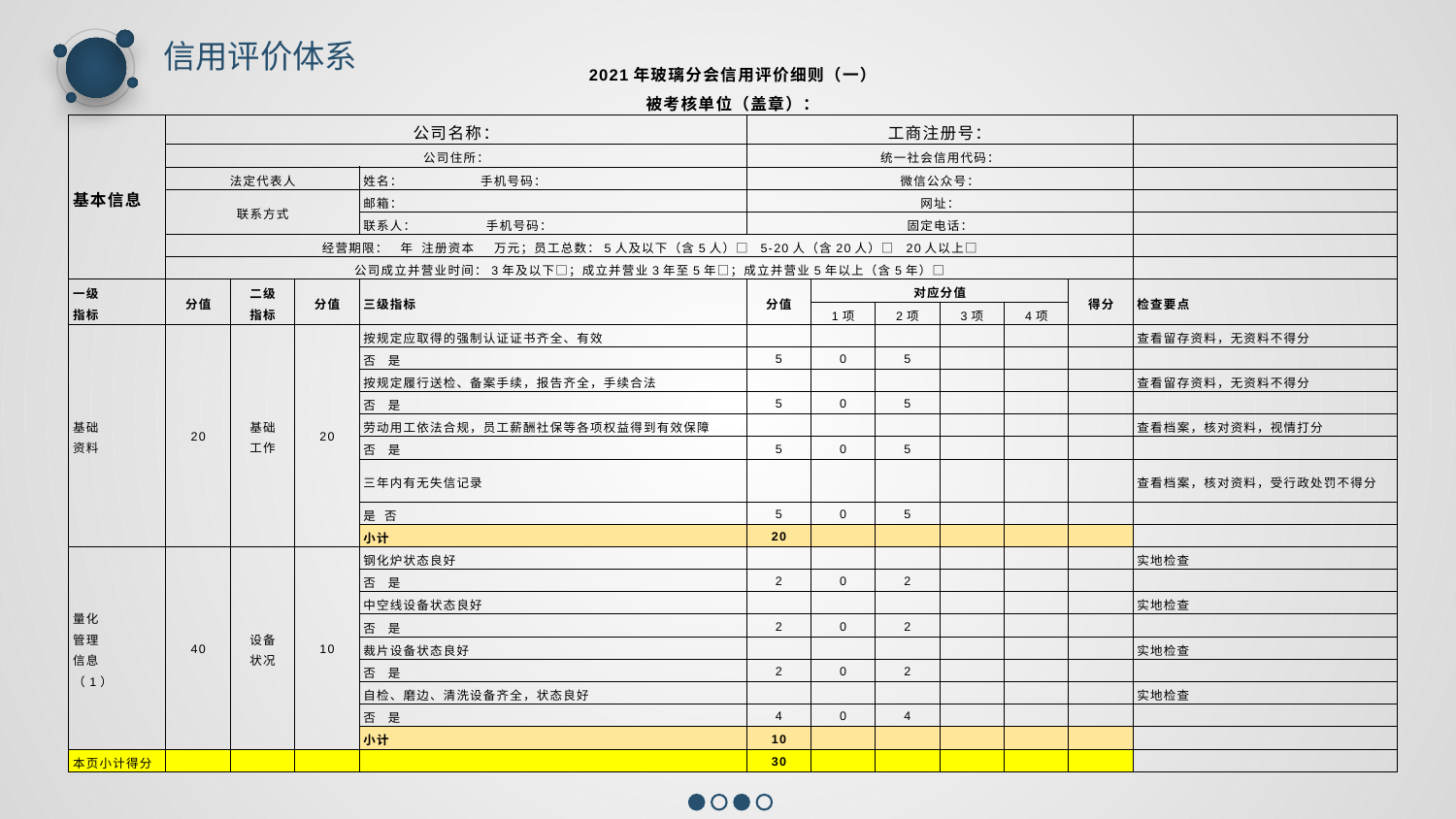

信用评价体系
| 2021年玻璃分会信用评价细则（一） |  |  |  |  |  |  |  |  |  |  |  |
| --- | --- | --- | --- | --- | --- | --- | --- | --- | --- | --- | --- |
| 被考核单位（盖章）： |  |  |  |  |  |  |  |  |  |  |  |
| 基本信息 | 公司名称： |  |  |  | 工商注册号： |  |  |  |  |  |  |
|  | 公司住所： |  |  |  | 统一社会信用代码： |  |  |  |  |  |  |
|  | 法定代表人 |  |  | 姓名： 手机号码： | 微信公众号： |  |  |  |  |  |  |
|  | 联系方式 |  |  | 邮箱： | 网址： |  |  |  |  |  |  |
|  |  |  |  | 联系人： 手机号码： | 固定电话： |  |  |  |  |  |  |
|  | 经营期限： 年 注册资本 万元；员工总数：5人及以下（含5人）□ 5-20人（含20人）□ 20人以上□ |  |  |  |  |  |  |  |  |  |  |
|  | 公司成立并营业时间：3年及以下□；成立并营业3年至5年□；成立并营业5年以上（含5年）□ |  |  |  |  |  |  |  |  |  |  |
| 一级 指标 | 分值 | 二级 指标 | 分值 | 三级指标 | 分值 | 对应分值 |  |  |  | 得分 | 检查要点 |
|  |  |  |  |  |  | 1项 | 2项 | 3项 | 4项 |  |  |
| 基础 资料 | 20 | 基础 工作 | 20 | 按规定应取得的强制认证证书齐全、有效 |  |  |  |  |  |  | 查看留存资料，无资料不得分 |
|  |  |  |  | 否 是 | 5 | 0 | 5 |  |  |  |  |
|  |  |  |  | 按规定履行送检、备案手续，报告齐全，手续合法 |  |  |  |  |  |  | 查看留存资料，无资料不得分 |
|  |  |  |  | 否 是 | 5 | 0 | 5 |  |  |  |  |
|  |  |  |  | 劳动用工依法合规，员工薪酬社保等各项权益得到有效保障 |  |  |  |  |  |  | 查看档案，核对资料，视情打分 |
|  |  |  |  | 否 是 | 5 | 0 | 5 |  |  |  |  |
|  |  |  |  | 三年内有无失信记录 |  |  |  |  |  |  | 查看档案，核对资料，受行政处罚不得分 |
|  |  |  |  | 是 否 | 5 | 0 | 5 |  |  |  |  |
|  |  |  |  | 小计 | 20 |  |  |  |  |  |  |
| 量化 管理 信息 （1） | 40 | 设备 状况 | 10 | 钢化炉状态良好 |  |  |  |  |  |  | 实地检查 |
|  |  |  |  | 否 是 | 2 | 0 | 2 |  |  |  |  |
|  |  |  |  | 中空线设备状态良好 |  |  |  |  |  |  | 实地检查 |
|  |  |  |  | 否 是 | 2 | 0 | 2 |  |  |  |  |
|  |  |  |  | 裁片设备状态良好 |  |  |  |  |  |  | 实地检查 |
|  |  |  |  | 否 是 | 2 | 0 | 2 |  |  |  |  |
|  |  |  |  | 自检、磨边、清洗设备齐全，状态良好 |  |  |  |  |  |  | 实地检查 |
|  |  |  |  | 否 是 | 4 | 0 | 4 |  |  |  |  |
|  |  |  |  | 小计 | 10 |  |  |  |  |  |  |
| 本页小计得分 |  |  |  |  | 30 |  |  |  |  |  |  |